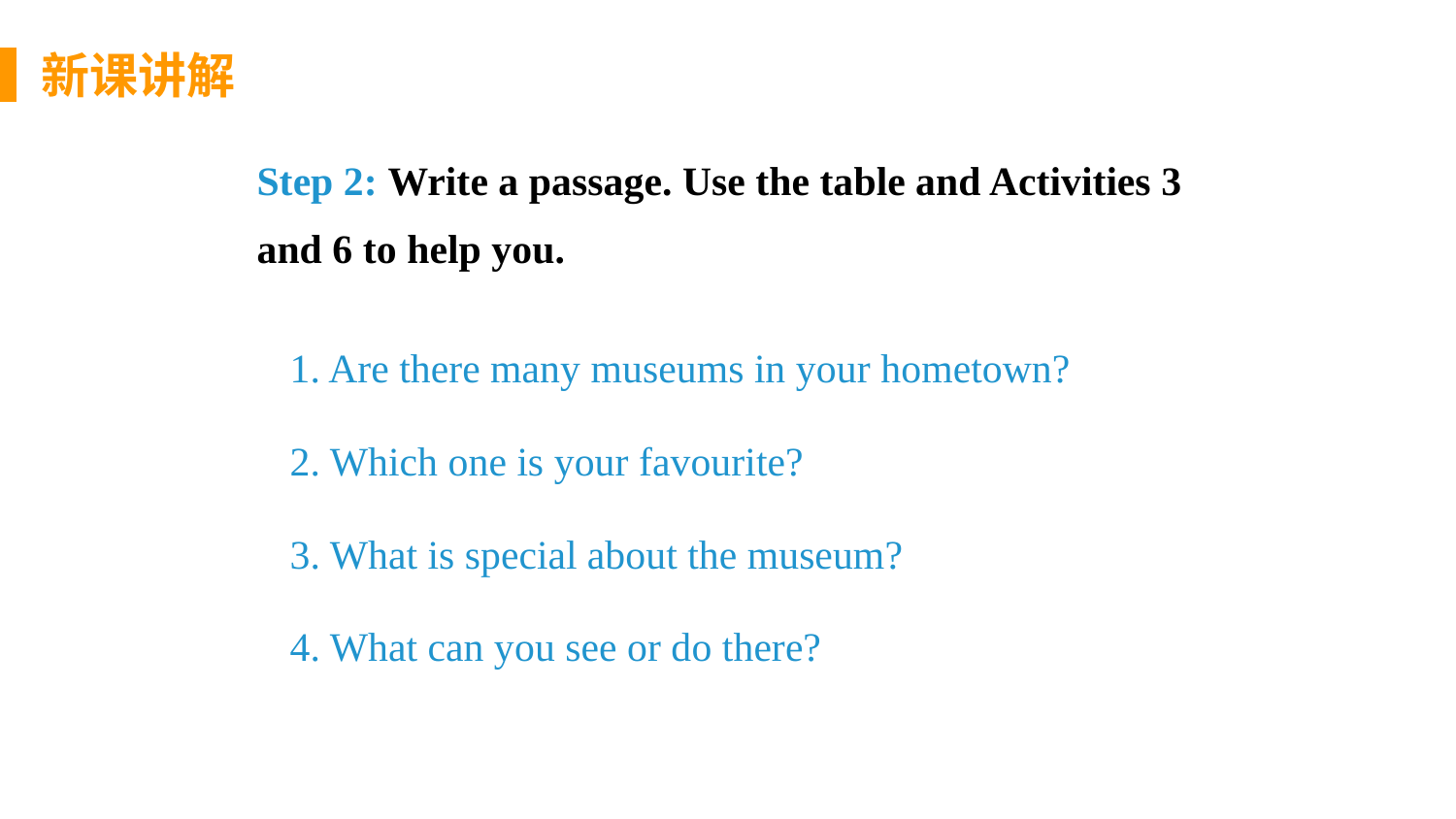

新课讲解

Step 2: Write a passage. Use the table and Activities 3 and 6 to help you.
1. Are there many museums in your hometown?
2. Which one is your favourite?
3. What is special about the museum?
4. What can you see or do there?